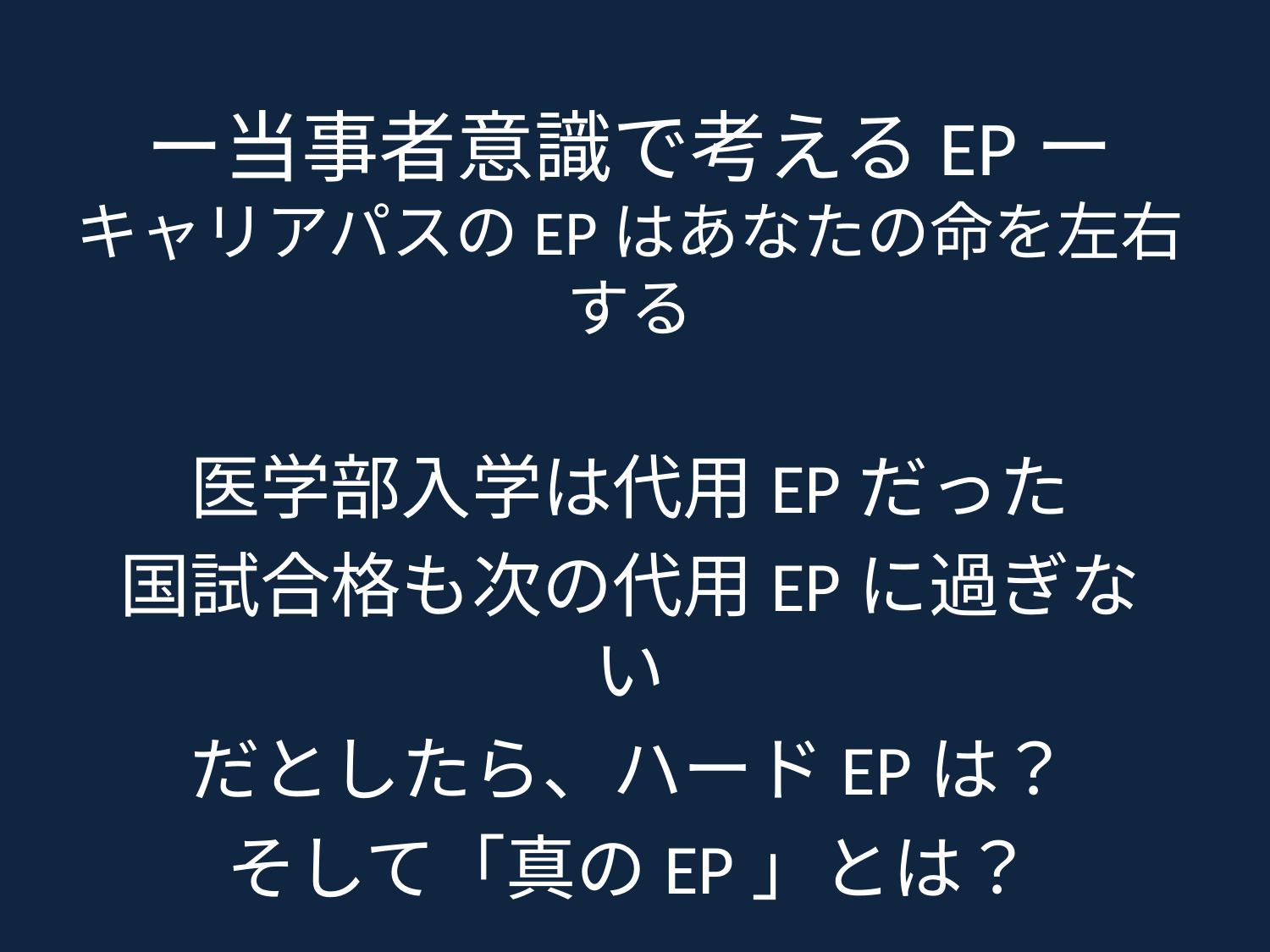

ー当事者意識で考えるEPー
キャリアパスのEPはあなたの命を左右する
医学部入学は代用EPだった
国試合格も次の代用EPに過ぎない
だとしたら、ハードEPは？
そして「真のEP」とは？